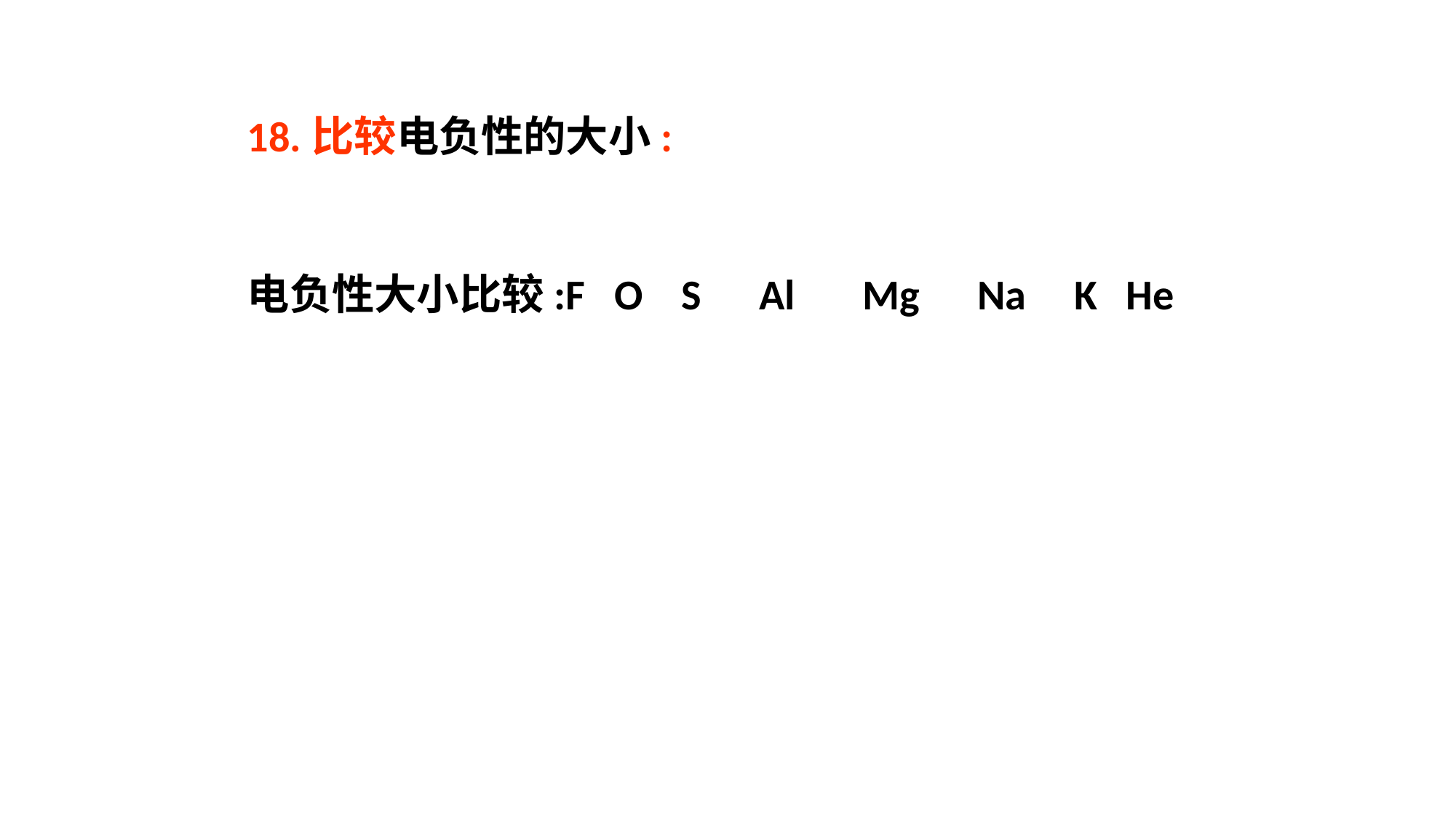

18.比较电负性的大小:

电负性大小比较:F   O    S      Al       Mg      Na     K   He